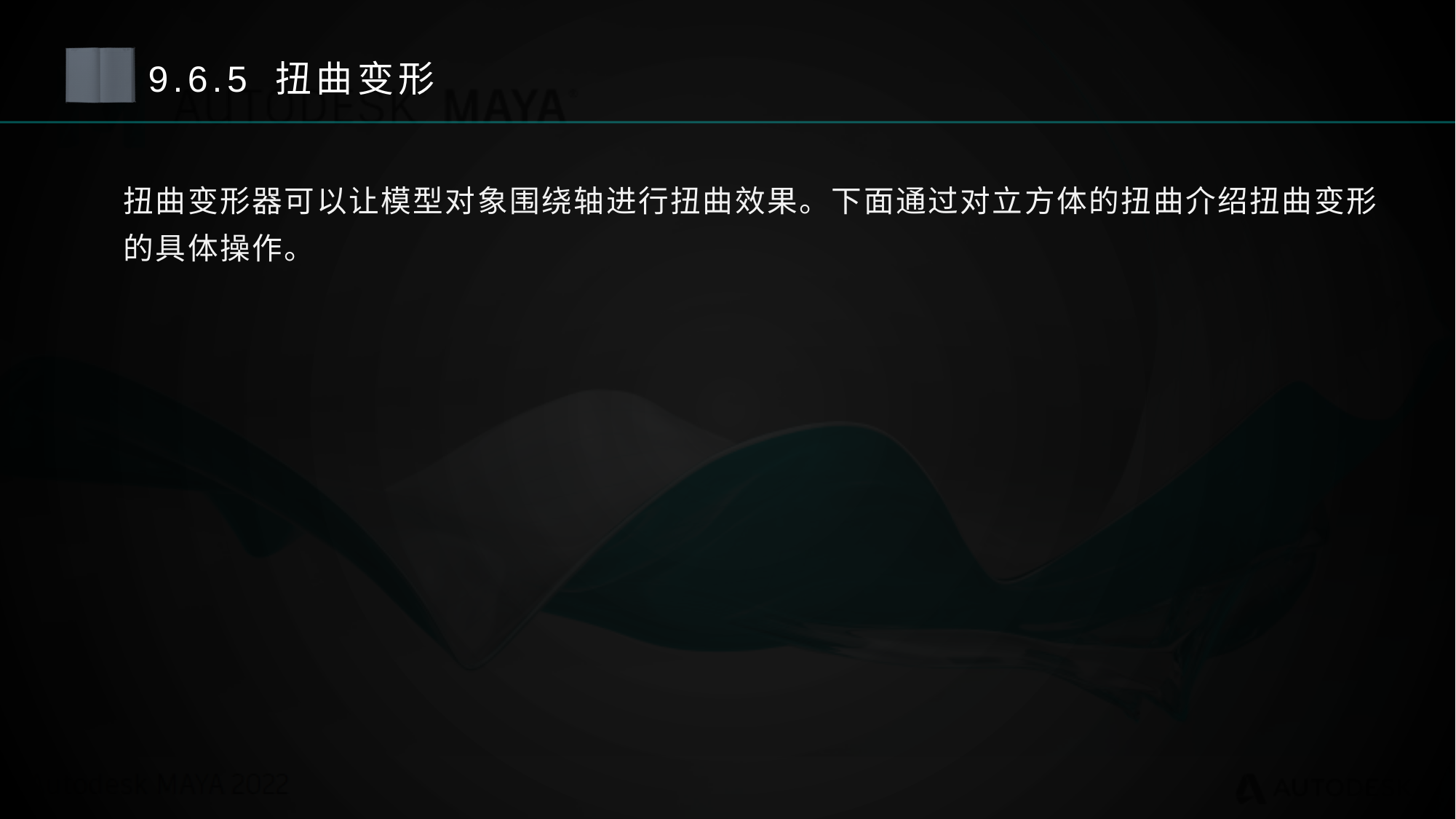

9.6.5 扭曲变形
扭曲变形器可以让模型对象围绕轴进行扭曲效果。下面通过对立方体的扭曲介绍扭曲变形的具体操作。